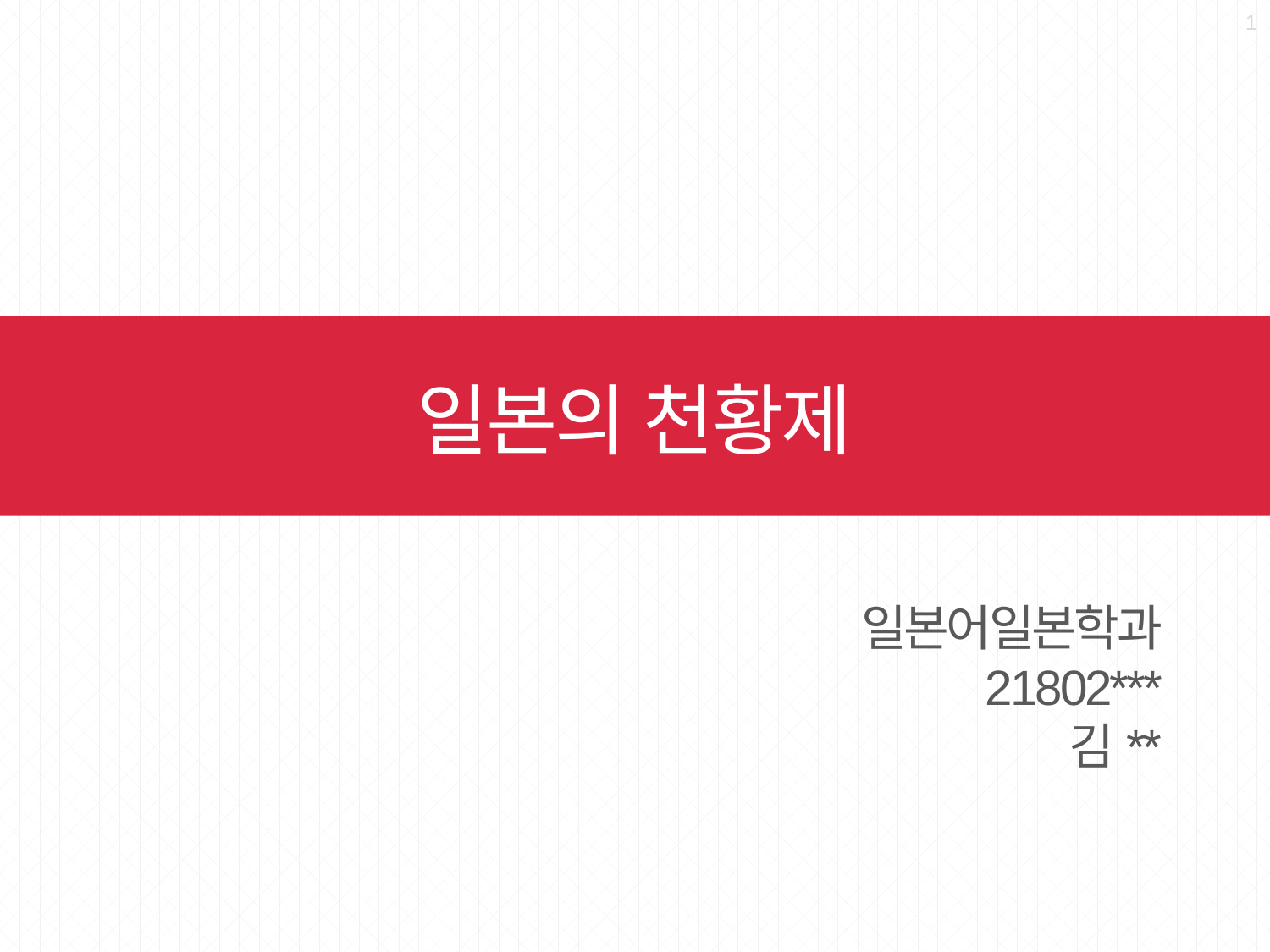

1

# 일본의 천황제
일본어일본학과
21802***
김**